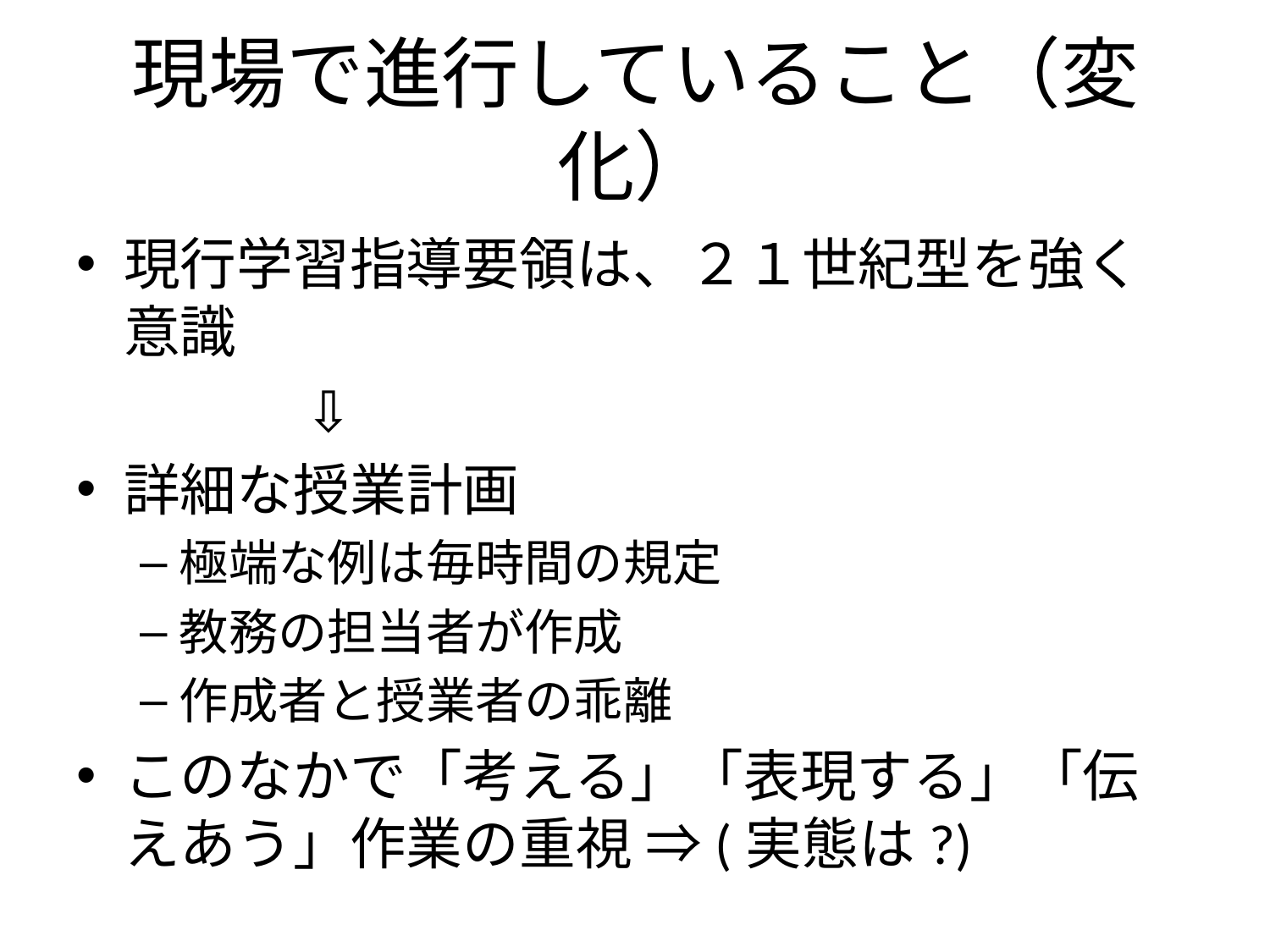

# 現場で進行していること（変化）
現行学習指導要領は、２１世紀型を強く意識
                  ⇩
詳細な授業計画
極端な例は毎時間の規定
教務の担当者が作成
作成者と授業者の乖離
このなかで「考える」「表現する」「伝えあう」作業の重視 ⇒(実態は?)